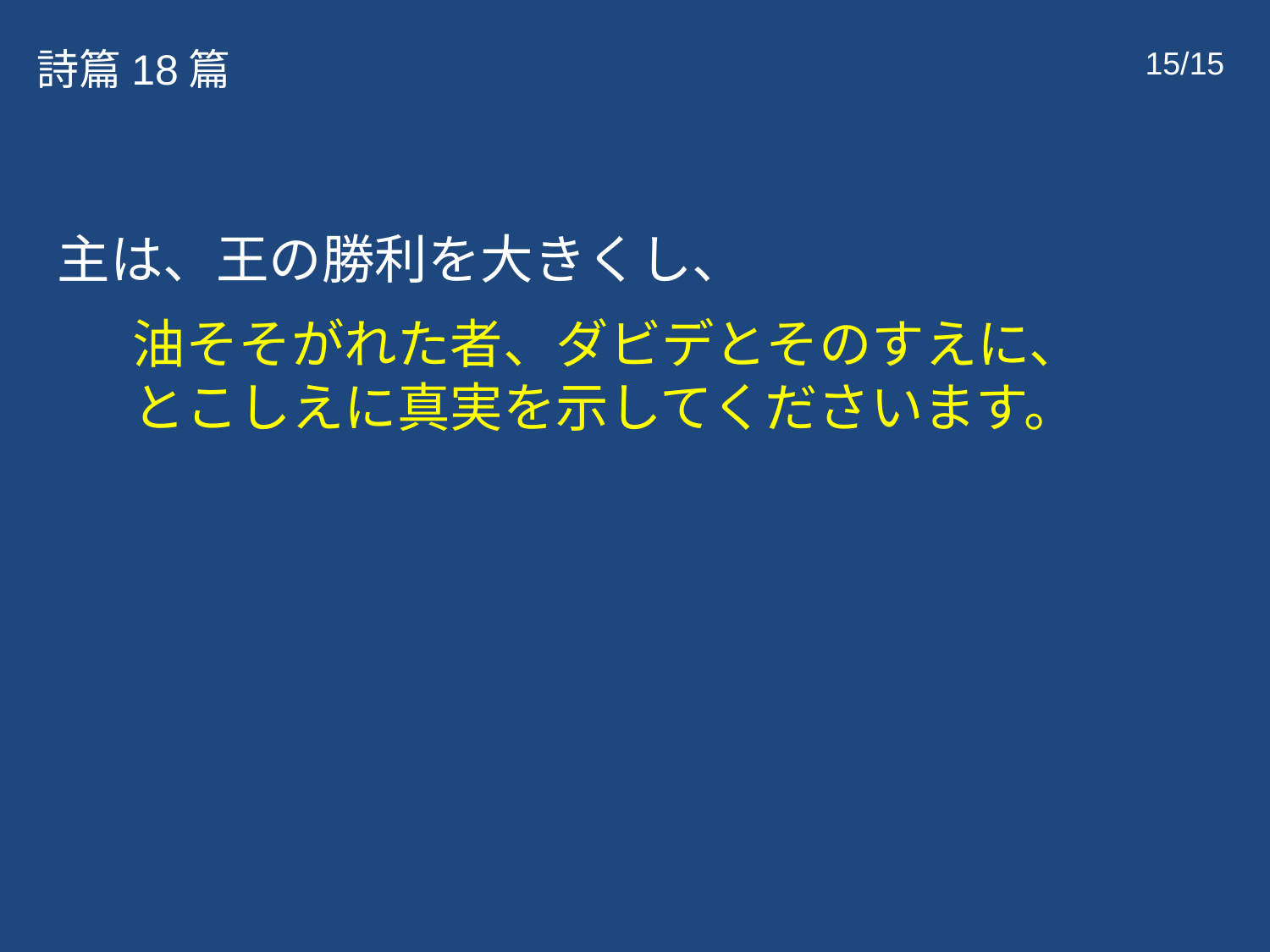

詩篇18篇
15/15
主は、王の勝利を大きくし、
油そそがれた者、ダビデとそのすえに、　　とこしえに真実を示してくださいます。